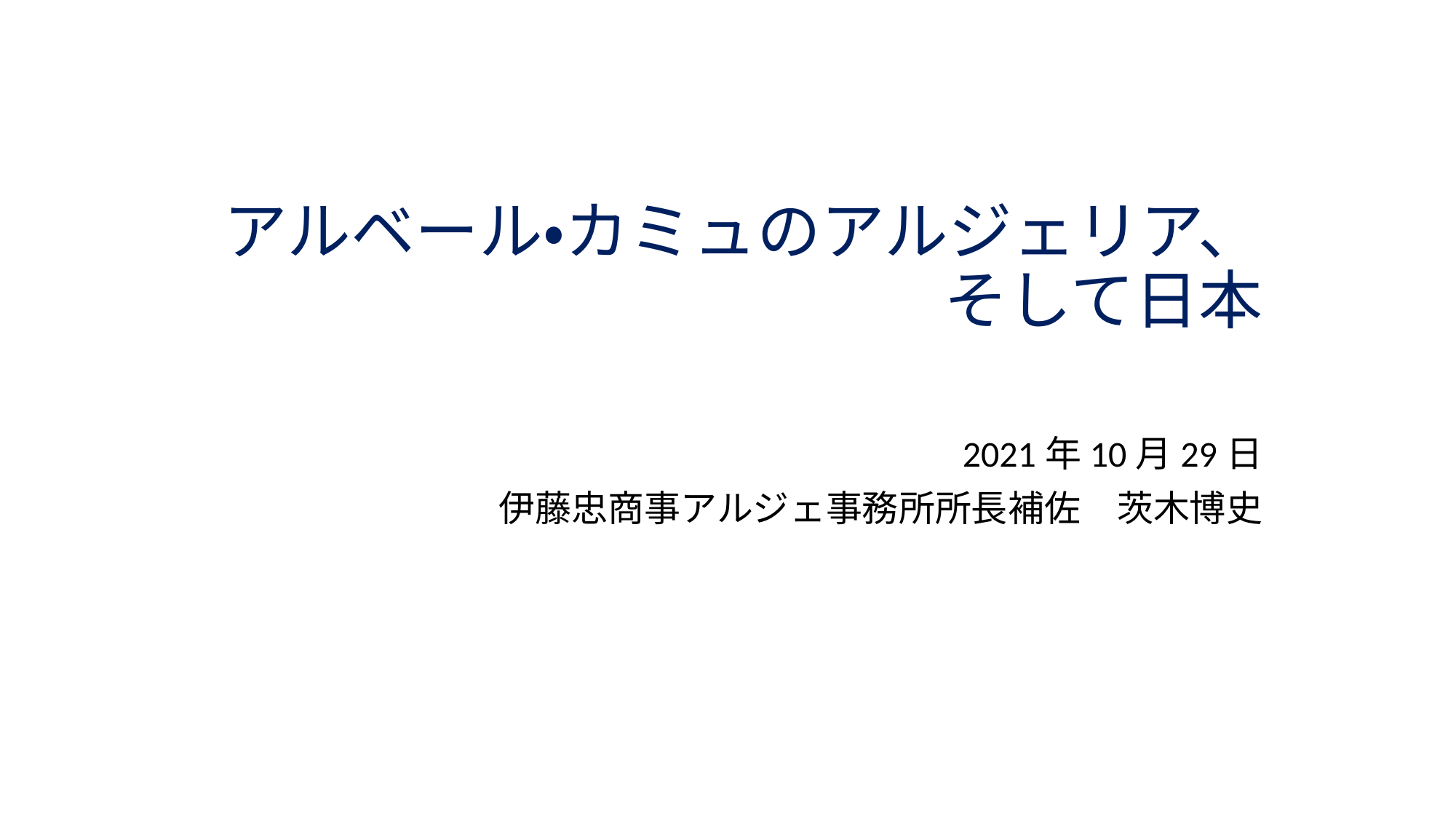

# アルベール・カミュのアルジェリア、 そして日本
2021年10月29日
伊藤忠商事アルジェ事務所所長補佐　茨木博史